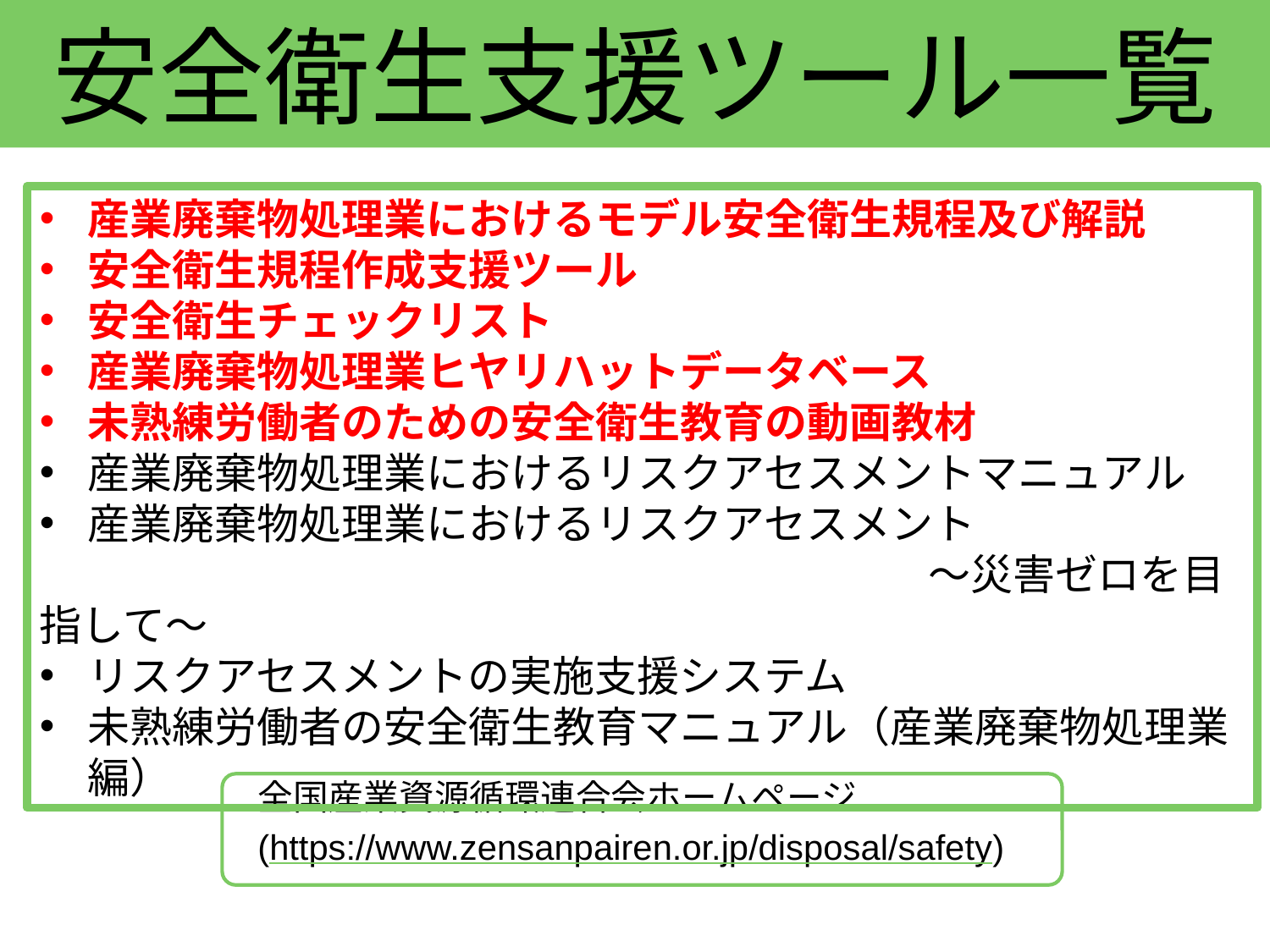

安全衛生支援ツール一覧
産業廃棄物処理業におけるモデル安全衛生規程及び解説
安全衛生規程作成支援ツール
安全衛生チェックリスト
産業廃棄物処理業ヒヤリハットデータベース
未熟練労働者のための安全衛生教育の動画教材
産業廃棄物処理業におけるリスクアセスメントマニュアル
産業廃棄物処理業におけるリスクアセスメント
　　　　　　　　　　　　　　　　　　　　　～災害ゼロを目指して～
リスクアセスメントの実施支援システム
未熟練労働者の安全衛生教育マニュアル（産業廃棄物処理業編）
全国産業資源循環連合会ホームページ
(https://www.zensanpairen.or.jp/disposal/safety)